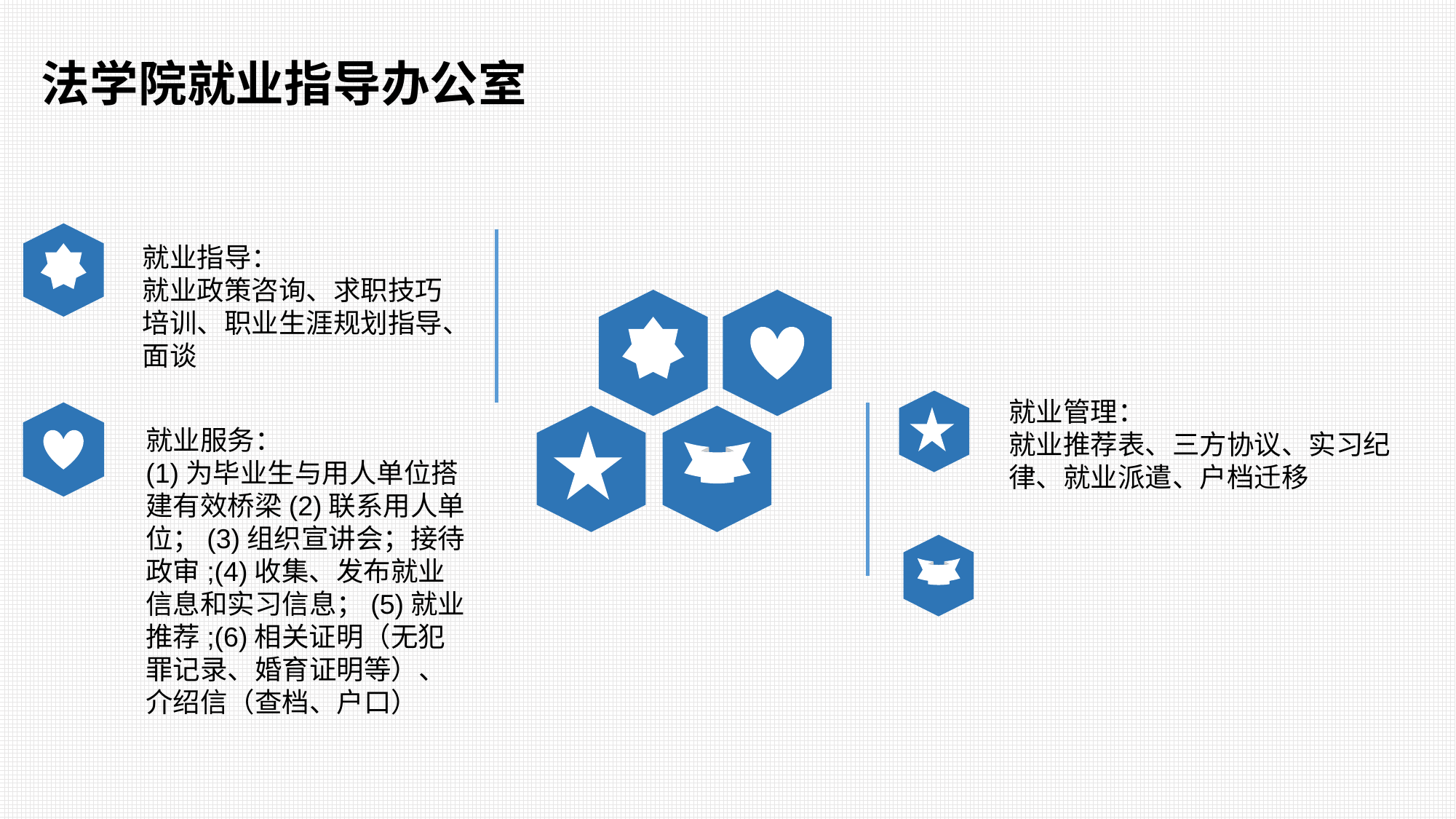

法学院就业指导办公室

就业指导：
就业政策咨询、求职技巧培训、职业生涯规划指导、面谈

就业管理：
就业推荐表、三方协议、实习纪律、就业派遣、户档迁移

就业服务：
(1)为毕业生与用人单位搭建有效桥梁(2)联系用人单位；(3)组织宣讲会；接待政审;(4)收集、发布就业信息和实习信息；(5)就业推荐;(6)相关证明（无犯罪记录、婚育证明等）、介绍信（查档、户口）